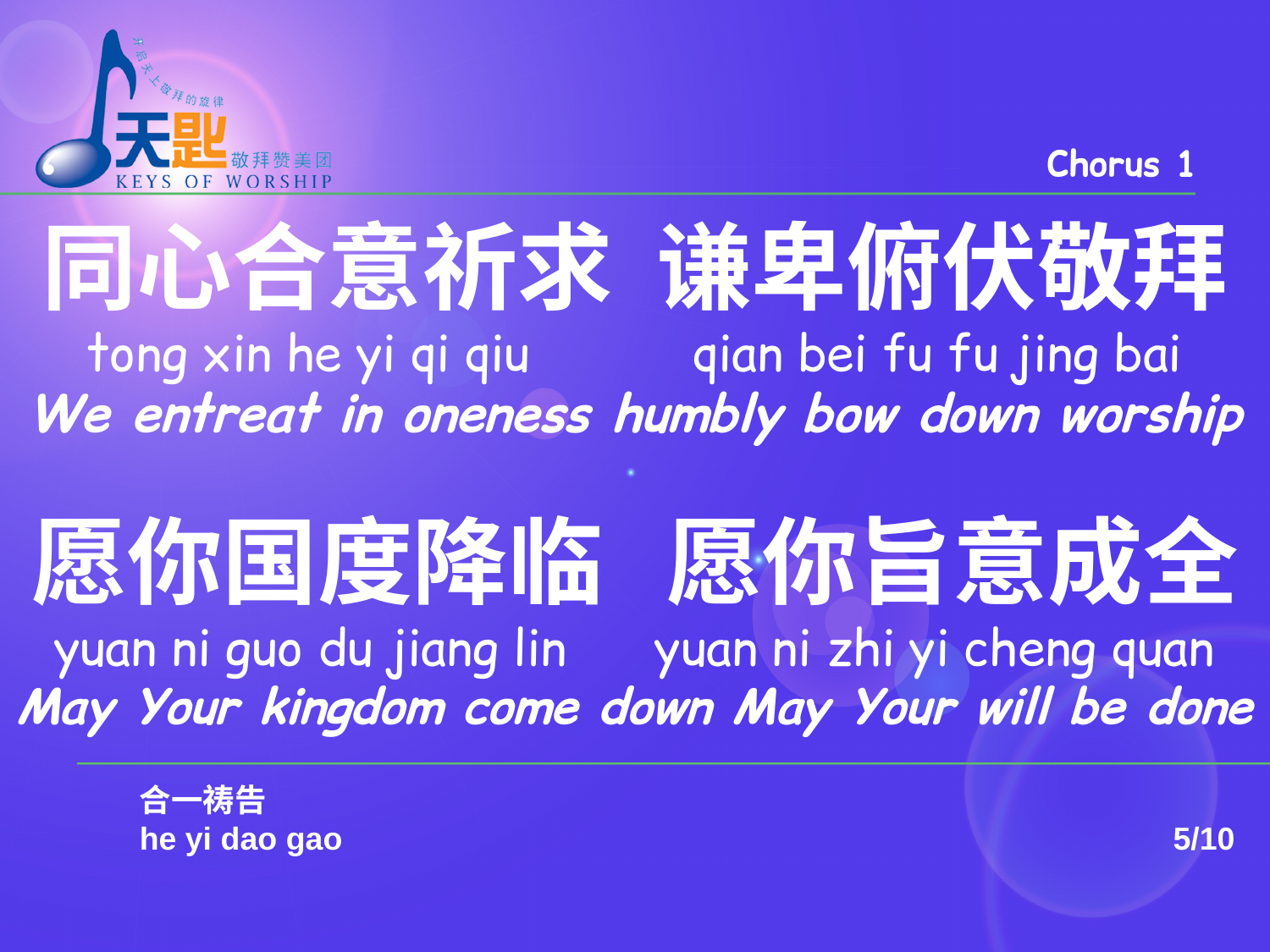

Chorus 1
同心合意祈求  谦卑俯伏敬拜
tong xin he yi qi qiu           qian bei fu fu jing bai
We entreat in oneness humbly bow down worship

愿你国度降临 	愿你旨意成全
yuan ni guo du jiang lin      yuan ni zhi yi cheng quan
May Your kingdom come down May Your will be done
	合一祷告
	he yi dao gao							  5/10